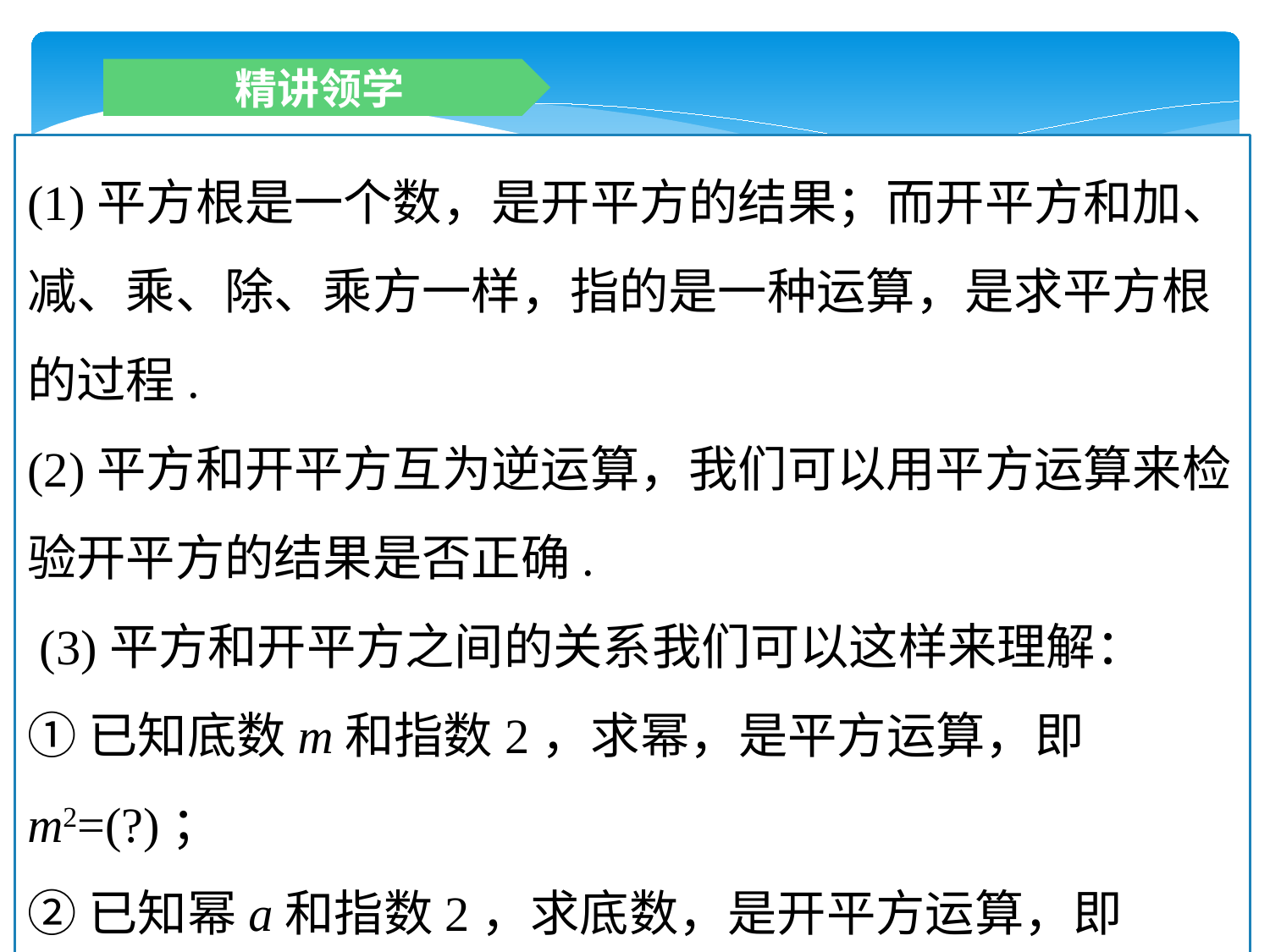

精讲领学
(1)平方根是一个数，是开平方的结果；而开平方和加、减、乘、除、乘方一样，指的是一种运算，是求平方根的过程.
(2)平方和开平方互为逆运算，我们可以用平方运算来检验开平方的结果是否正确.
 (3)平方和开平方之间的关系我们可以这样来理解：
①已知底数m和指数2，求幂，是平方运算，即m2=(?)；
②已知幂a和指数2，求底数，是开平方运算，即(?)2=a.